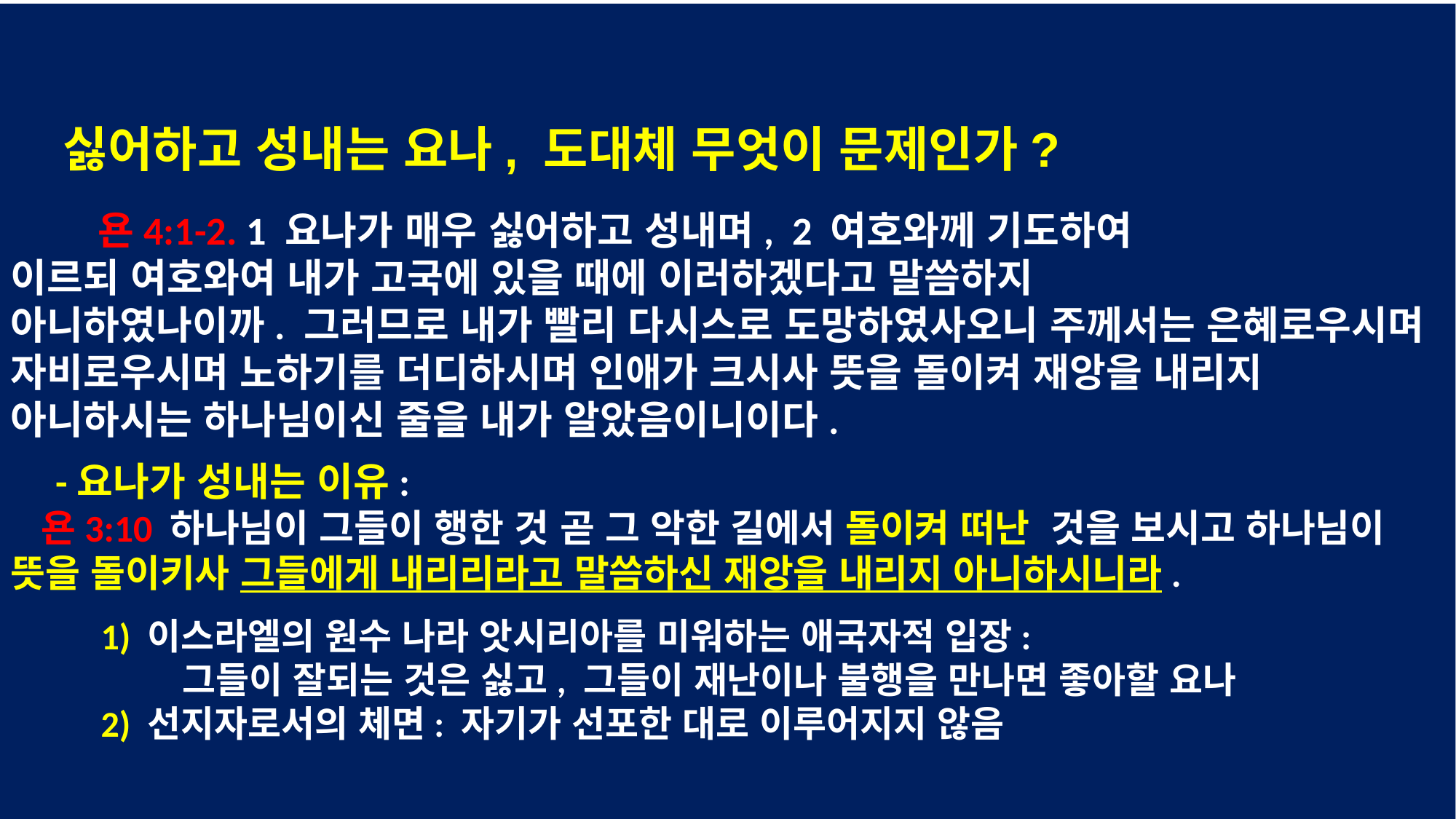

싫어하고 성내는 요나, 도대체 무엇이 문제인가?

       욘4:1-2. 1 요나가 매우 싫어하고 성내며,  2 여호와께 기도하여
이르되 여호와여 내가 고국에 있을 때에 이러하겠다고 말씀하지
아니하였나이까. 그러므로 내가 빨리 다시스로 도망하였사오니 주께서는 은혜로우시며 자비로우시며 노하기를 더디하시며 인애가 크시사 뜻을 돌이켜 재앙을 내리지 아니하시는 하나님이신 줄을 내가 알았음이니이다.

     -요나가 성내는 이유:
  욘3:10 하나님이 그들이 행한 것 곧 그 악한 길에서 돌이켜 떠난  것을 보시고 하나님이 뜻을 돌이키사 그들에게 내리리라고 말씀하신 재앙을 내리지 아니하시니라.

           1) 이스라엘의 원수 나라 앗시리아를 미워하는 애국자적 입장:
                그들이 잘되는 것은 싫고, 그들이 재난이나 불행을 만나면 좋아할 요나
           2) 선지자로서의 체면: 자기가 선포한 대로 이루어지지 않음